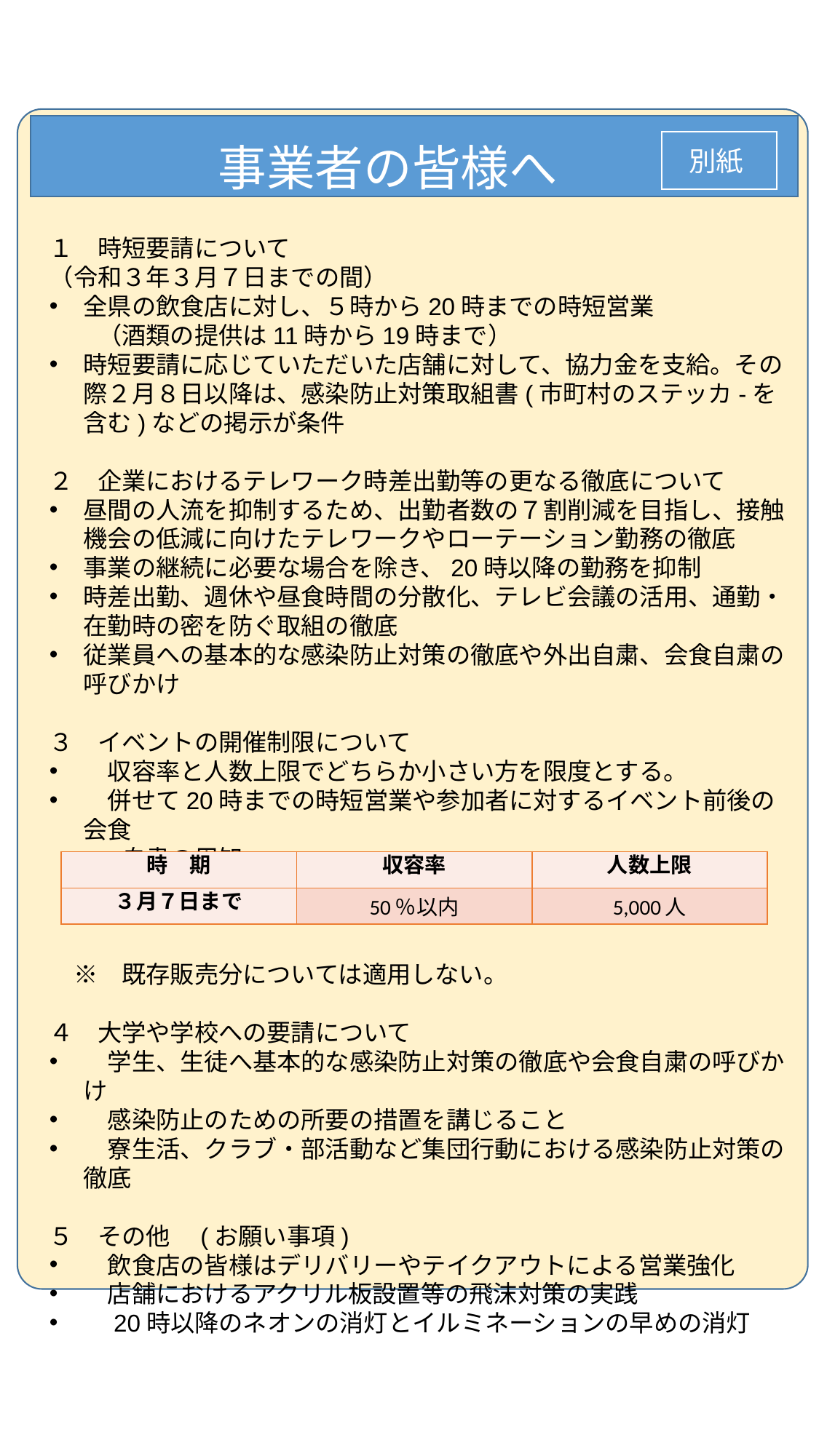

事業者の皆様へ
別紙

１　時短要請について
（令和３年３月７日までの間）
全県の飲食店に対し、５時から20時までの時短営業
　　（酒類の提供は11時から19時まで）
時短要請に応じていただいた店舗に対して、協力金を支給。その際２月８日以降は、感染防止対策取組書(市町村のステッカ-を含む)などの掲示が条件

２　企業におけるテレワーク時差出勤等の更なる徹底について
昼間の人流を抑制するため、出勤者数の７割削減を目指し、接触機会の低減に向けたテレワークやローテーション勤務の徹底
事業の継続に必要な場合を除き、20時以降の勤務を抑制
時差出勤、週休や昼食時間の分散化、テレビ会議の活用、通勤・在勤時の密を防ぐ取組の徹底
従業員への基本的な感染防止対策の徹底や外出自粛、会食自粛の呼びかけ

３　イベントの開催制限について
　収容率と人数上限でどちらか小さい方を限度とする。
　併せて20時までの時短営業や参加者に対するイベント前後の会食
　　　自粛の周知

　※　既存販売分については適用しない。

４　大学や学校への要請について
　学生、生徒へ基本的な感染防止対策の徹底や会食自粛の呼びかけ
　感染防止のための所要の措置を講じること
　寮生活、クラブ・部活動など集団行動における感染防止対策の徹底

５　その他　(お願い事項)
　飲食店の皆様はデリバリーやテイクアウトによる営業強化
　店舗におけるアクリル板設置等の飛沫対策の実践
　20時以降のネオンの消灯とイルミネーションの早めの消灯

| 時　期 | 収容率 | 人数上限 |
| --- | --- | --- |
| ３月７日まで | 50％以内 | 5,000人 |